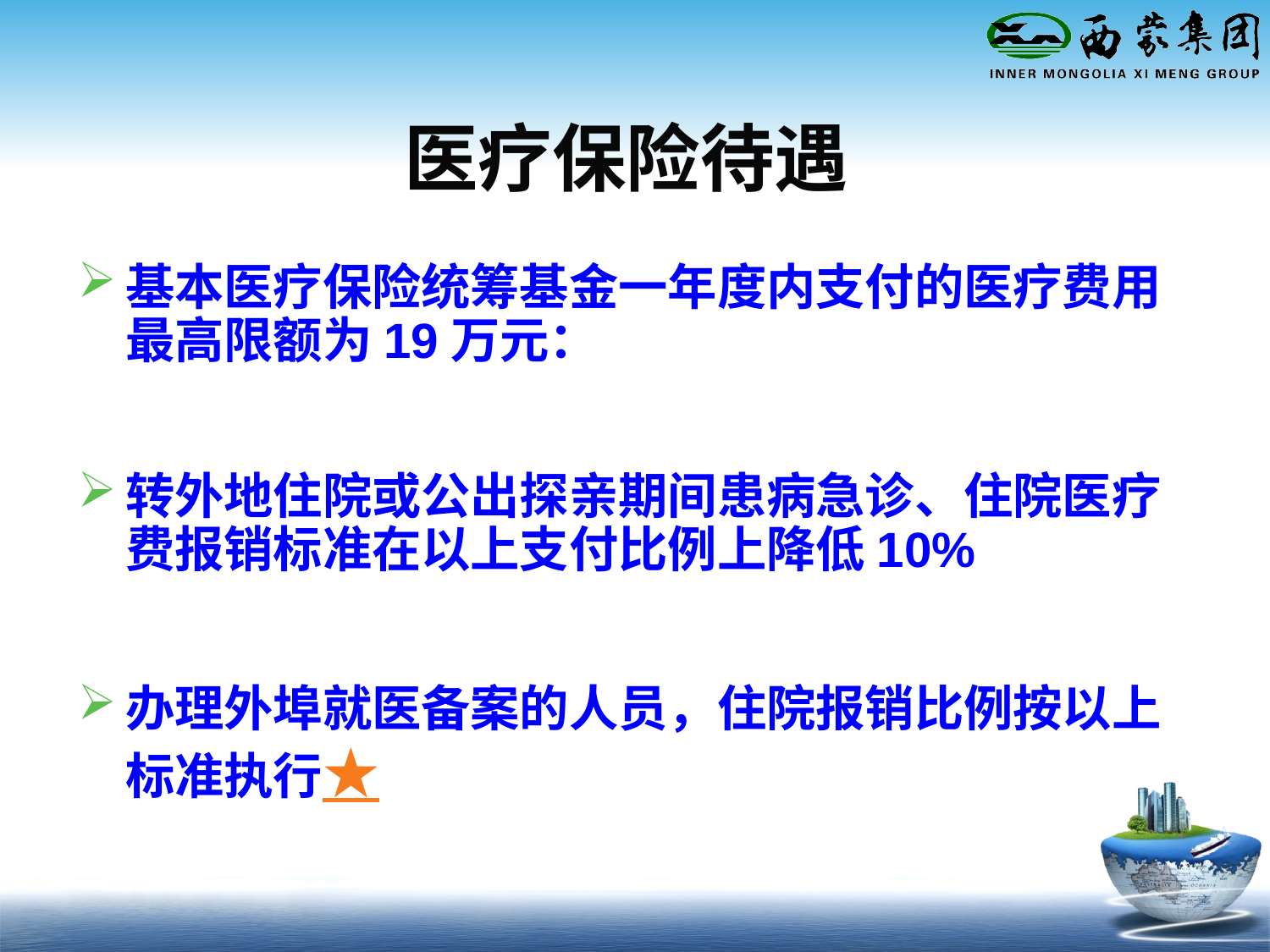

医疗保险待遇
基本医疗保险统筹基金一年度内支付的医疗费用最高限额为19万元：

转外地住院或公出探亲期间患病急诊、住院医疗费报销标准在以上支付比例上降低10%

办理外埠就医备案的人员，住院报销比例按以上标准执行★